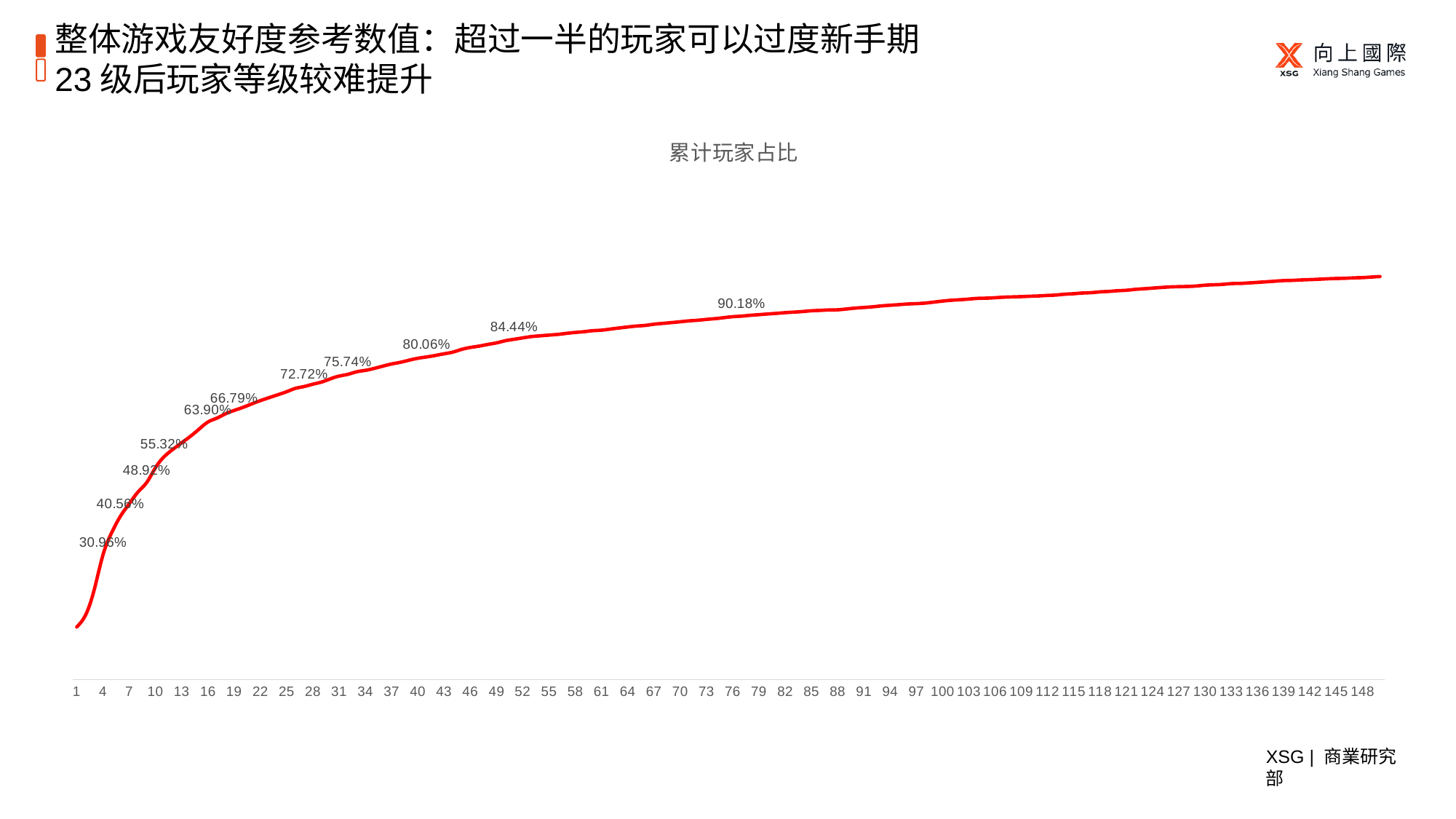

# 整体游戏友好度参考数值：超过一半的玩家可以过度新手期 23级后玩家等级较难提升

### Chart:

| Category | 累计玩家占比 |
|---|---|
| 1 | 0.1306276038166913 |
| 2 | 0.1599247412982126 |
| 3 | 0.2233570756618734 |
| 4 | 0.30963580163956456 |
| 5 | 0.36487031312995566 |
| 6 | 0.40559064641849213 |
| 7 | 0.4362316892890741 |
| 8 | 0.4653944362316893 |
| 9 | 0.4891815616180621 |
| 10 | 0.5257357882005107 |
| 11 | 0.5531514581373471 |
| 12 | 0.5714285714285714 |
| 13 | 0.5875554360972988 |
| 14 | 0.603682300766026 |
| 15 | 0.6216906329794383 |
| 16 | 0.6390270124983202 |
| 17 | 0.6485687407606504 |
| 18 | 0.6594543744120414 |
| 19 | 0.6679209783631233 |
| 20 | 0.6754468485418627 |
| 21 | 0.6840478430318505 |
| 22 | 0.6922456659051203 |
| 23 | 0.6996371455449536 |
| 24 | 0.706894234645881 |
| 25 | 0.7142857142857143 |
| 26 | 0.72261792769789 |
| 27 | 0.7271872060206962 |
| 28 | 0.7329659991936568 |
| 29 | 0.7383416207498992 |
| 30 | 0.7462706625453568 |
| 31 | 0.753124580029566 |
| 32 | 0.7574250772745599 |
| 33 | 0.7637414326031448 |
| 34 | 0.7672355866147024 |
| 35 | 0.7720736460153205 |
| 36 | 0.7777180486493751 |
| 37 | 0.7830936702056175 |
| 38 | 0.7872597769117055 |
| 39 | 0.7925010079290418 |
| 40 | 0.7972046767907539 |
| 41 | 0.8005644402634055 |
| 42 | 0.8041929848138691 |
| 43 | 0.808359091519957 |
| 44 | 0.8125251982260449 |
| 45 | 0.8192447251713479 |
| 46 | 0.8240827845719662 |
| 47 | 0.8274425480446177 |
| 48 | 0.8316086547507056 |
| 49 | 0.8355059803789813 |
| 50 | 0.8407472113963177 |
| 51 | 0.8443757559467814 |
| 52 | 0.8478699099583389 |
| 53 | 0.8510952828920844 |
| 54 | 0.8529767504367692 |
| 55 | 0.854723827442548 |
| 56 | 0.8564709044483269 |
| 57 | 0.859024324687542 |
| 58 | 0.8613089638489451 |
| 59 | 0.8631904313936299 |
| 60 | 0.865609461093939 |
| 61 | 0.8669533664829996 |
| 62 | 0.8696411772611208 |
| 63 | 0.8723289880392421 |
| 64 | 0.8748824082784572 |
| 65 | 0.8771670474398602 |
| 66 | 0.8787797339067329 |
| 67 | 0.8817363257626664 |
| 68 | 0.8837521838462572 |
| 69 | 0.8857680419298481 |
| 70 | 0.8877839000134391 |
| 71 | 0.8900685391748421 |
| 72 | 0.8915468351028087 |
| 73 | 0.8936970837253058 |
| 74 | 0.8955785512699906 |
| 75 | 0.8979975809702997 |
| 76 | 0.9004166106706087 |
| 77 | 0.9017605160596694 |
| 78 | 0.9037763741432603 |
| 79 | 0.905389060610133 |
| 80 | 0.9071361376159118 |
| 81 | 0.9086144335438785 |
| 82 | 0.9103615105496573 |
| 83 | 0.9117054159387179 |
| 84 | 0.9131837118666846 |
| 85 | 0.9150651794113694 |
| 86 | 0.9160059131837118 |
| 87 | 0.9170810374949604 |
| 88 | 0.9174842091116785 |
| 89 | 0.9195000671952694 |
| 90 | 0.9216503158177665 |
| 91 | 0.9232630022846392 |
| 92 | 0.9248756887515119 |
| 93 | 0.9271603279129149 |
| 94 | 0.9287730143797877 |
| 95 | 0.9302513103077543 |
| 96 | 0.9318639967746271 |
| 97 | 0.9328047305469694 |
| 98 | 0.9341486359360301 |
| 99 | 0.9365676656363392 |
| 100 | 0.9391210858755543 |
| 101 | 0.9411369439591453 |
| 102 | 0.9424808493482059 |
| 103 | 0.9440935358150786 |
| 104 | 0.9458406128208574 |
| 105 | 0.9463781749764817 |
| 106 | 0.9474532992877301 |
| 107 | 0.9487972046767907 |
| 108 | 0.9494691573713211 |
| 109 | 0.9501411100658513 |
| 110 | 0.9510818438381938 |
| 111 | 0.9518881870716301 |
| 112 | 0.9530977019217847 |
| 113 | 0.9541728262330332 |
| 114 | 0.9561886843166241 |
| 115 | 0.9573981991667787 |
| 116 | 0.9591452761725574 |
| 117 | 0.9599516194059938 |
| 118 | 0.9619674774895848 |
| 119 | 0.9630426018008332 |
| 120 | 0.964789678806612 |
| 121 | 0.9658648031178605 |
| 122 | 0.9681494422792636 |
| 123 | 0.9696277382072302 |
| 124 | 0.971240424674103 |
| 125 | 0.9728531111409757 |
| 126 | 0.9741970165300363 |
| 127 | 0.9748689692245666 |
| 128 | 0.9754065313801908 |
| 129 | 0.9764816556914393 |
| 130 | 0.9784975137750302 |
| 131 | 0.9795726380862787 |
| 132 | 0.9805133718586212 |
| 133 | 0.982394839403306 |
| 134 | 0.9829324015589302 |
| 135 | 0.9841419164090848 |
| 136 | 0.9854858217981454 |
| 137 | 0.986964117726112 |
| 138 | 0.9884424136540787 |
| 139 | 0.9899207095820455 |
| 140 | 0.9904582717376696 |
| 141 | 0.9915333960489181 |
| 142 | 0.9923397392823545 |
| 143 | 0.9932804730546969 |
| 144 | 0.9943555973659455 |
| 145 | 0.9951619405993818 |
| 146 | 0.9956995027550061 |
| 147 | 0.9966402365273485 |
| 148 | 0.9973121892218788 |
| 149 | 0.9986560946109394 |
| 150 | 1.0 |